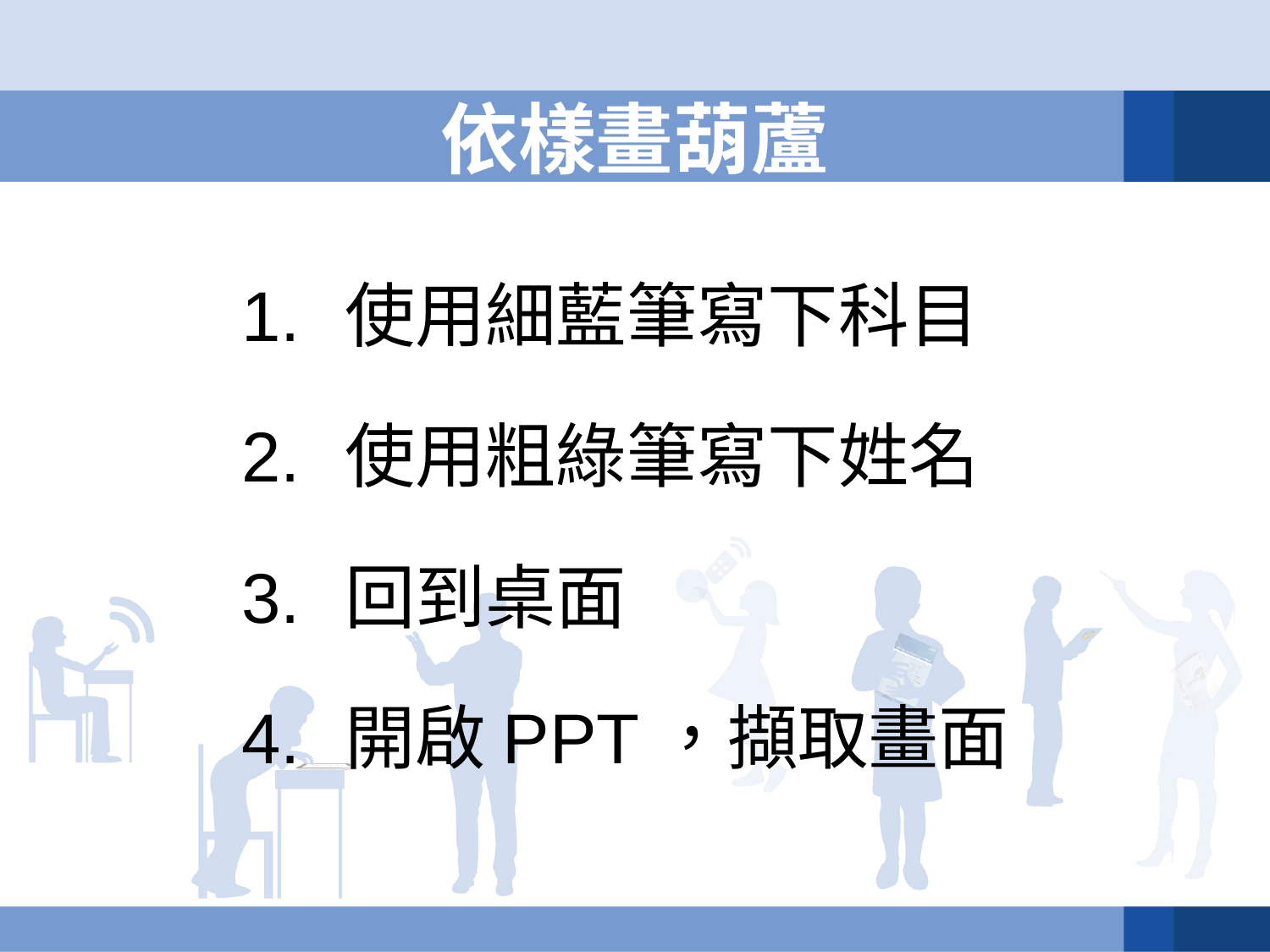

# 依樣畫葫蘆
使用細藍筆寫下科目
使用粗綠筆寫下姓名
回到桌面
開啟PPT，擷取畫面